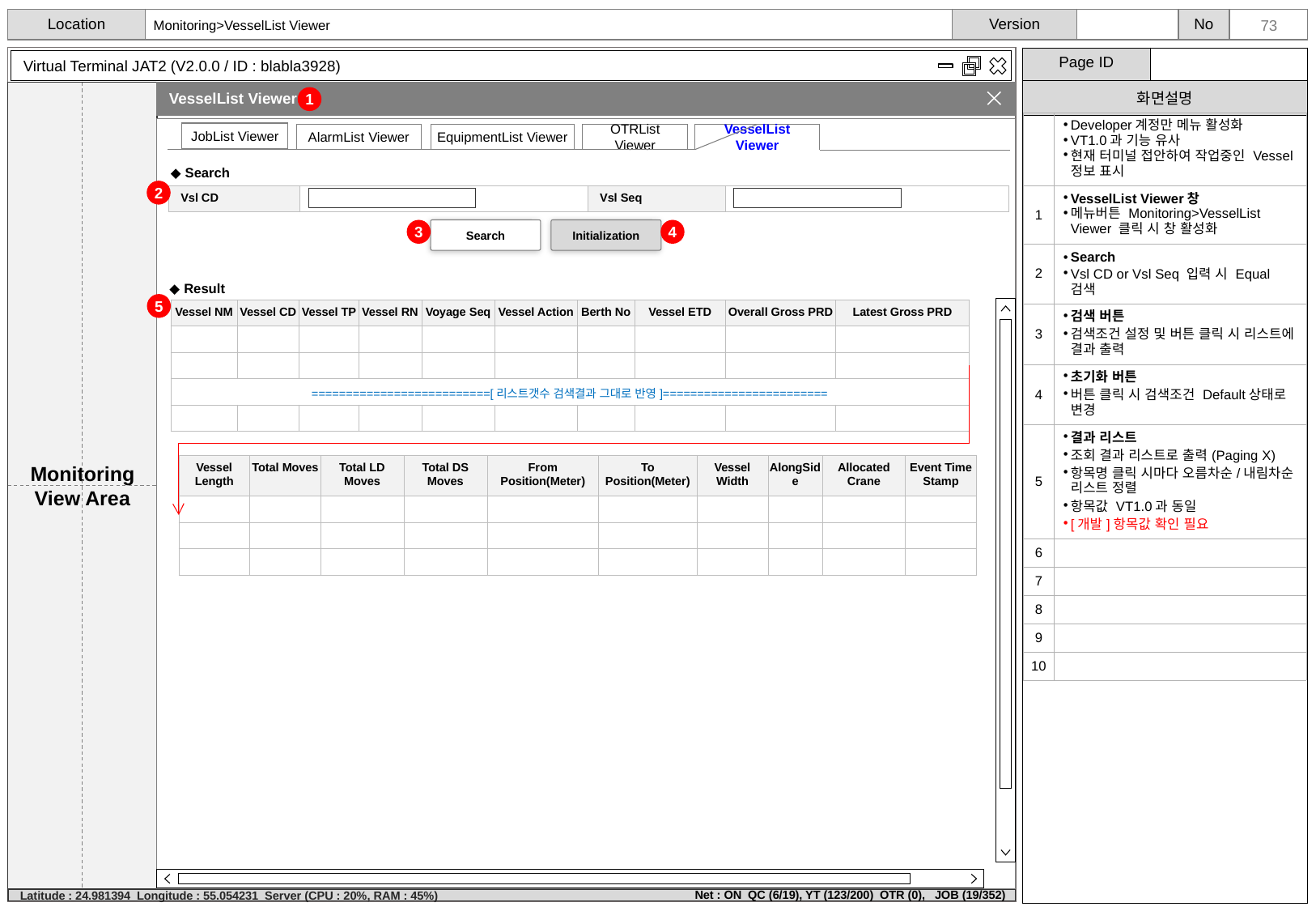

Monitoring>VesselList Viewer
Virtual Terminal JAT2 (V2.0.0 / ID : blabla3928)

Monitoring View Area
VesselList Viewer
1

|  | Developer계정만 메뉴 활성화 VT1.0과 기능 유사 현재 터미널 접안하여 작업중인 Vessel정보 표시 |
| --- | --- |
| 1 | VesselList Viewer창 메뉴버튼 Monitoring>VesselList Viewer 클릭 시 창 활성화 |
| 2 | Search Vsl CD or Vsl Seq 입력 시 Equal 검색 |
| 3 | 검색 버튼 검색조건 설정 및 버튼 클릭 시 리스트에 결과 출력 |
| 4 | 초기화 버튼 버튼 클릭 시 검색조건 Default상태로 변경 |
| 5 | 결과 리스트 조회 결과 리스트로 출력(Paging X) 항목명 클릭 시마다 오름차순/내림차순 리스트 정렬 항목값 VT1.0과 동일 [개발]항목값 확인 필요 |
| 6 |  |
| 7 |  |
| 8 |  |
| 9 |  |
| 10 |  |

JobList Viewer
EquipmentList Viewer
OTRList Viewer
VesselList Viewer
AlarmList Viewer
◆ Search
2
| Vsl CD |  | Vsl Seq |  |
| --- | --- | --- | --- |

3
Search
Initialization
4
◆ Result
5

| Vessel NM | Vessel CD | Vessel TP | Vessel RN | Voyage Seq | Vessel Action | Berth No | Vessel ETD | Overall Gross PRD | Latest Gross PRD |
| --- | --- | --- | --- | --- | --- | --- | --- | --- | --- |
|  |  |  |  |  |  |  |  |  |  |
|  |  |  |  |  |  |  |  |  |  |
| ==========================[리스트갯수 검색결과 그대로 반영]======================== |  |  |  |  |  |  |  |  |  |
|  |  |  |  |  |  |  |  |  |  |
| Vessel Length | Total Moves | Total LD Moves | Total DS Moves | From Position(Meter) | To Position(Meter) | Vessel Width | AlongSide | Allocated Crane | Event Time Stamp |
| --- | --- | --- | --- | --- | --- | --- | --- | --- | --- |
|  |  |  |  |  |  |  |  |  |  |
|  |  |  |  |  |  |  |  |  |  |
|  |  |  |  |  |  |  |  |  |  |

Net : ON  QC (6/19), YT (123/200)  OTR (0),   JOB (19/352)
Latitude : 24.981394  Longitude : 55.054231  Server (CPU : 20%, RAM : 45%)